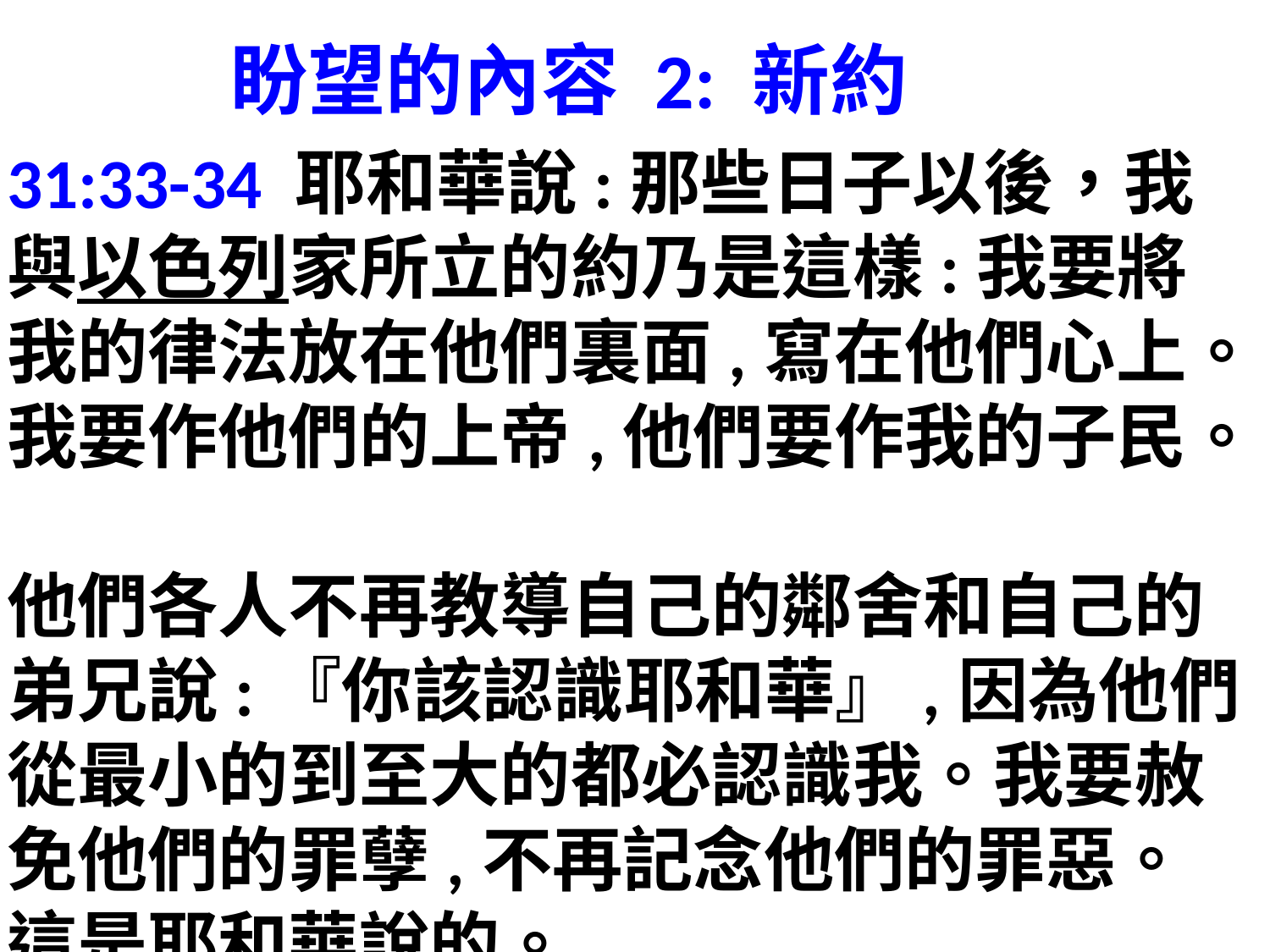

盼望的內容 2: 新約
31:33-34 耶和華說:那些日子以後，我與以色列家所立的約乃是這樣:我要將我的律法放在他們裏面,寫在他們心上。我要作他們的上帝,他們要作我的子民。
他們各人不再教導自己的鄰舍和自己的弟兄說:『你該認識耶和華』,因為他們從最小的到至大的都必認識我。我要赦免他們的罪孽,不再記念他們的罪惡。這是耶和華說的。